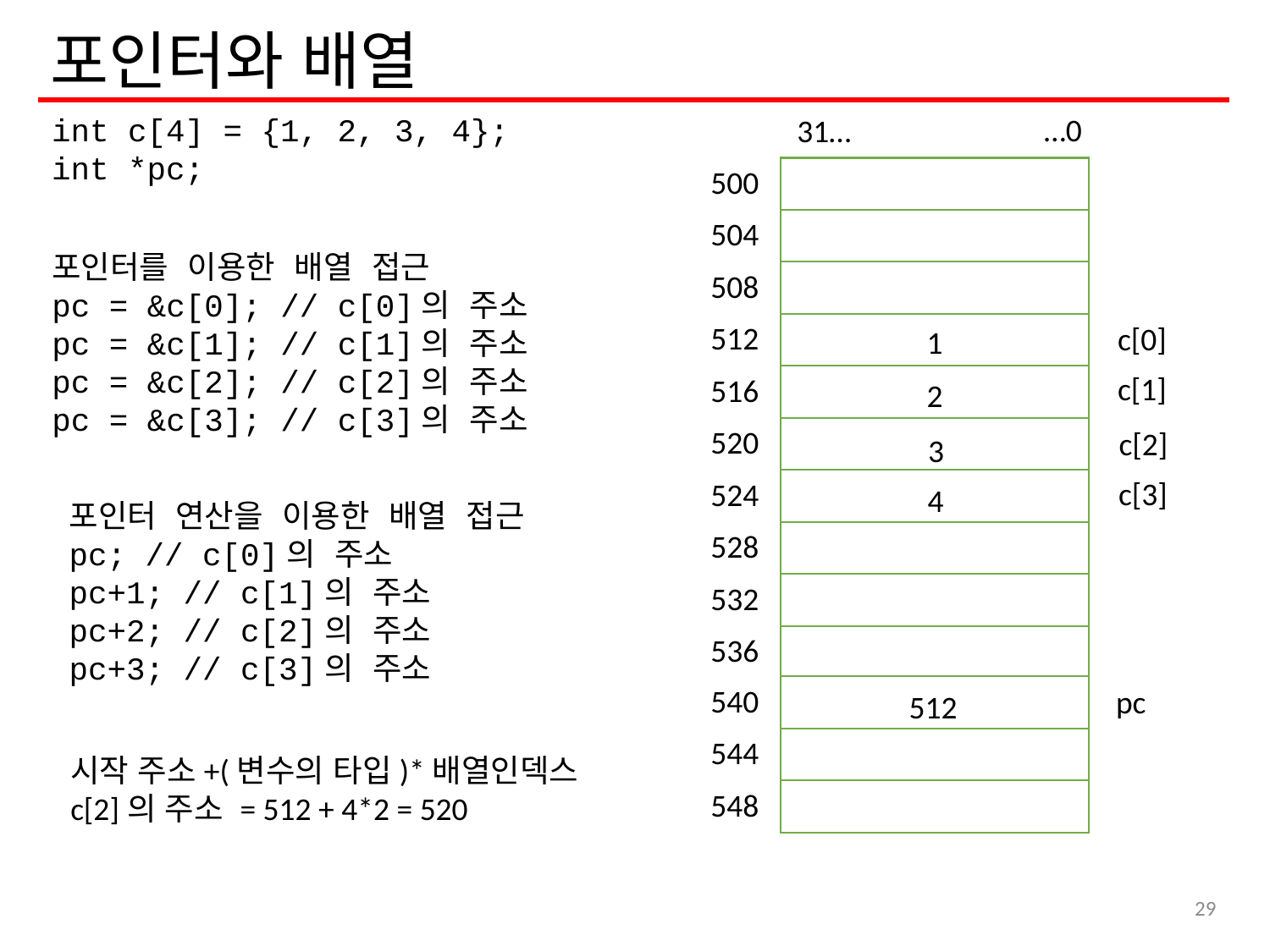

# 포인터와 배열
int c[4] = {1, 2, 3, 4};
int *pc;
…0
31…
500

504

508

512

516

520

524

528

532

536

540

544

548

포인터를 이용한 배열 접근
pc = &c[0]; // c[0]의 주소
pc = &c[1]; // c[1]의 주소
pc = &c[2]; // c[2]의 주소
pc = &c[3]; // c[3]의 주소
c[0]
1
c[1]
2
c[2]
3
c[3]
4
포인터 연산을 이용한 배열 접근
pc; // c[0]의 주소
pc+1; // c[1]의 주소
pc+2; // c[2]의 주소
pc+3; // c[3]의 주소
pc
512
시작 주소+(변수의 타입)*배열인덱스
c[2]의 주소 = 512 + 4*2 = 520
29